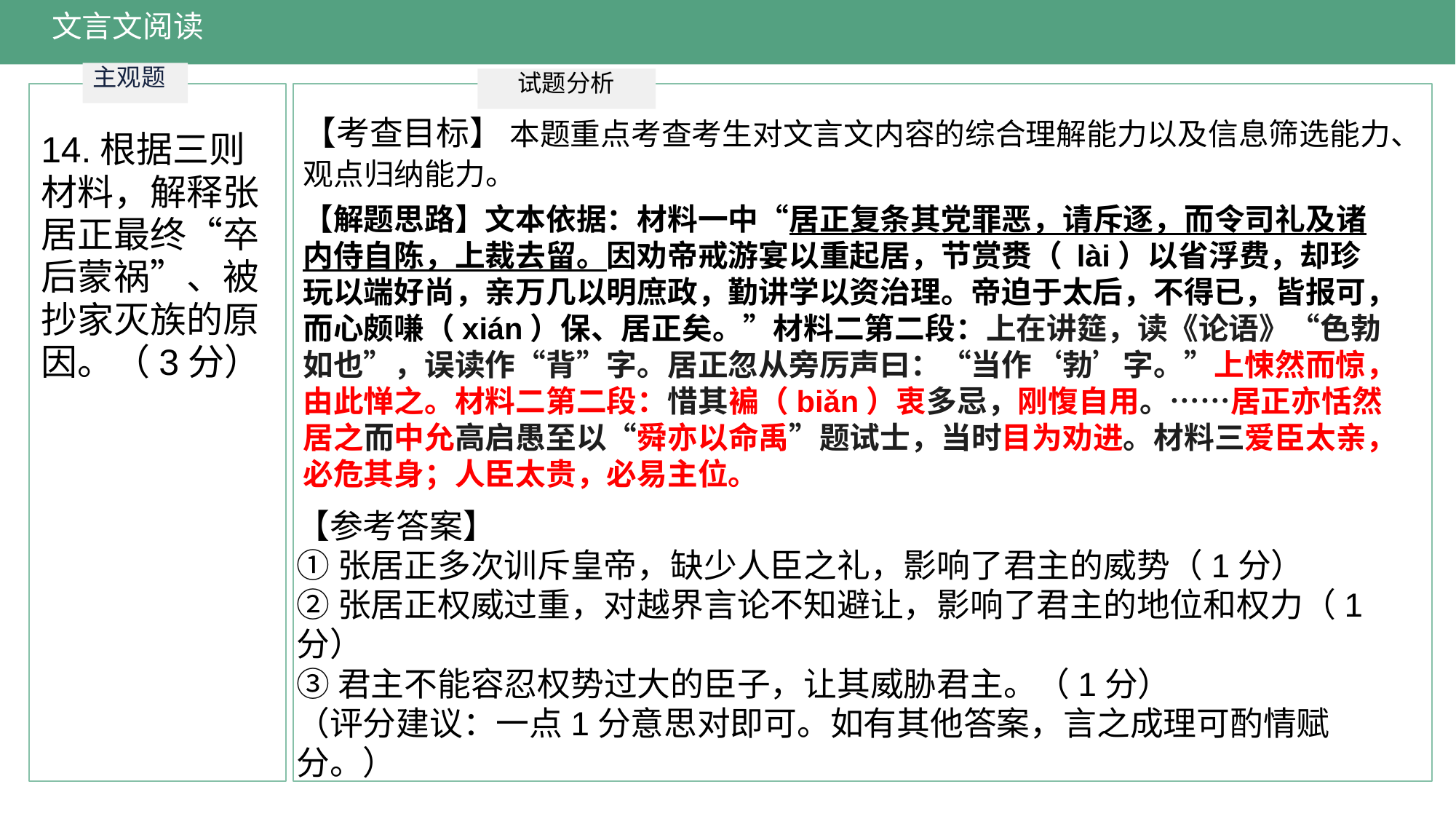

文言文阅读
主观题

试题分析

【考查目标】 本题重点考查考生对文言文内容的综合理解能力以及信息筛选能力、观点归纳能力。

14.根据三则材料，解释张居正最终“卒后蒙祸”、被抄家灭族的原因。（3分）

【解题思路】文本依据：材料一中“居正复条其党罪恶，请斥逐，而令司礼及诸内侍自陈，上裁去留。因劝帝戒游宴以重起居，节赏赉（ lài）以省浮费，却珍玩以端好尚，亲万几以明庶政，勤讲学以资治理。帝迫于太后，不得已，皆报可，而心颇嗛（xián）保、居正矣。”材料二第二段：上在讲筵，读《论语》“色勃如也”，误读作“背”字。居正忽从旁厉声曰：“当作‘勃’字。”上悚然而惊，由此惮之。材料二第二段：惜其褊（biǎn）衷多忌，刚愎自用。……居正亦恬然居之而中允高启愚至以“舜亦以命禹”题试士，当时目为劝进。材料三爱臣太亲，必危其身；人臣太贵，必易主位。
【参考答案】
①张居正多次训斥皇帝，缺少人臣之礼，影响了君主的威势（1分）
②张居正权威过重，对越界言论不知避让，影响了君主的地位和权力（1分）
③君主不能容忍权势过大的臣子，让其威胁君主。（1分）
（评分建议：一点1分意思对即可。如有其他答案，言之成理可酌情赋分。）